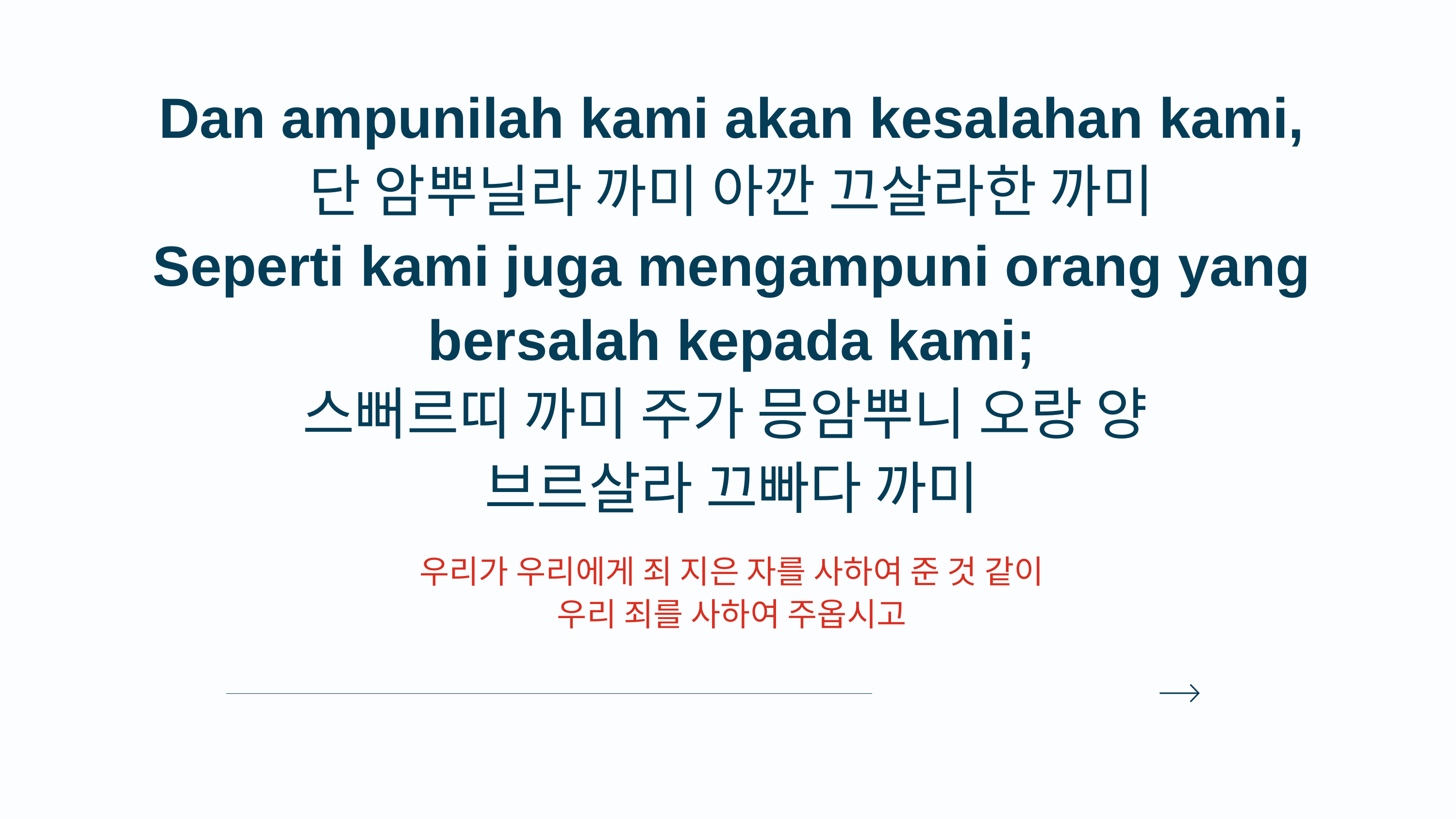

Dan ampunilah kami akan kesalahan kami,
단 암뿌닐라 까미 아깐 끄살라한 까미
Seperti kami juga mengampuni orang yang bersalah kepada kami;
스뻐르띠 까미 주가 믕암뿌니 오랑 양
브르살라 끄빠다 까미

우리가 우리에게 죄 지은 자를 사하여 준 것 같이
우리 죄를 사하여 주옵시고